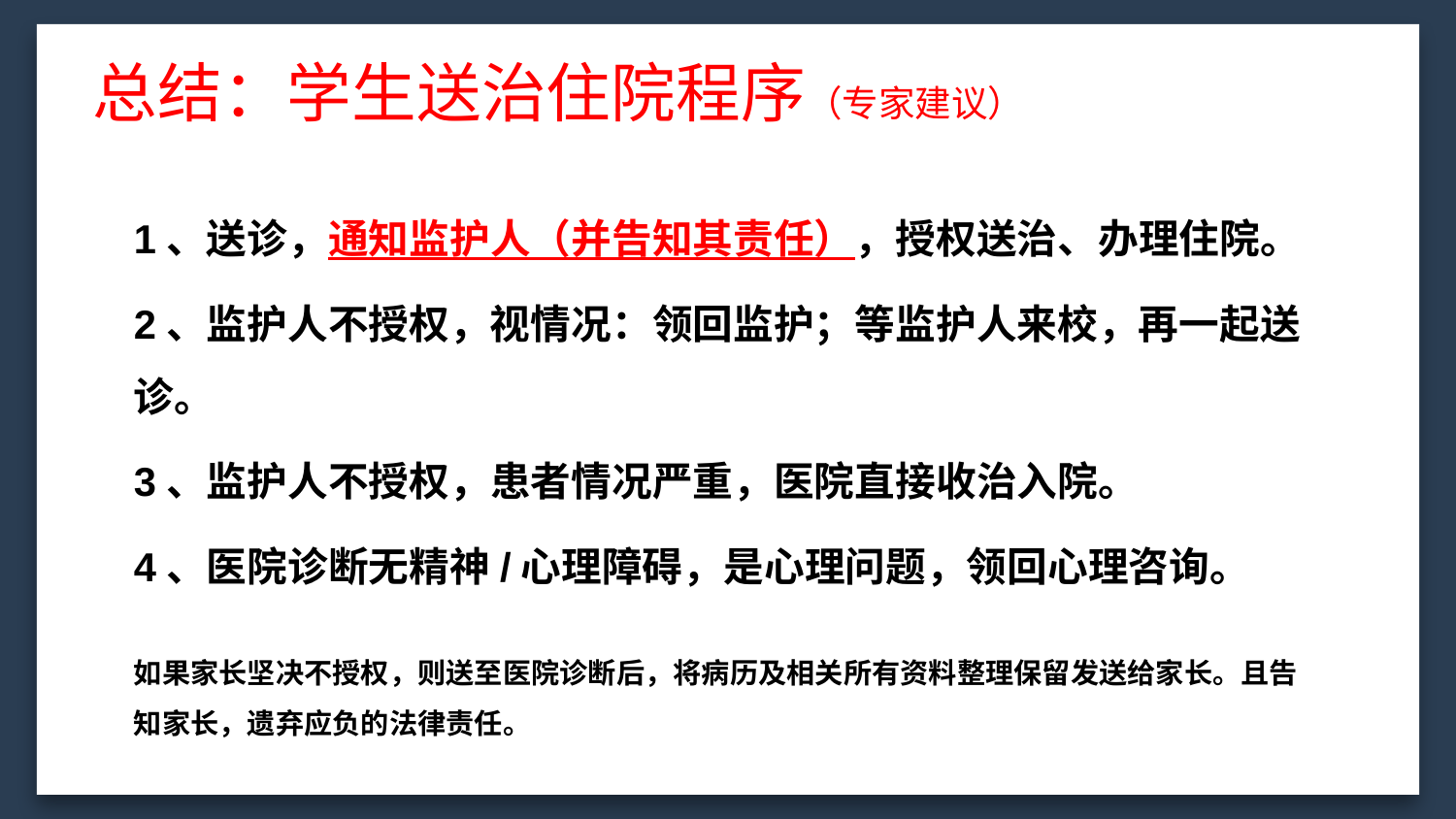

总结：学生送治住院程序（专家建议）
1、送诊，通知监护人（并告知其责任），授权送治、办理住院。
2、监护人不授权，视情况：领回监护；等监护人来校，再一起送诊。
3、监护人不授权，患者情况严重，医院直接收治入院。
4、医院诊断无精神/心理障碍，是心理问题，领回心理咨询。
如果家长坚决不授权，则送至医院诊断后，将病历及相关所有资料整理保留发送给家长。且告知家长，遗弃应负的法律责任。